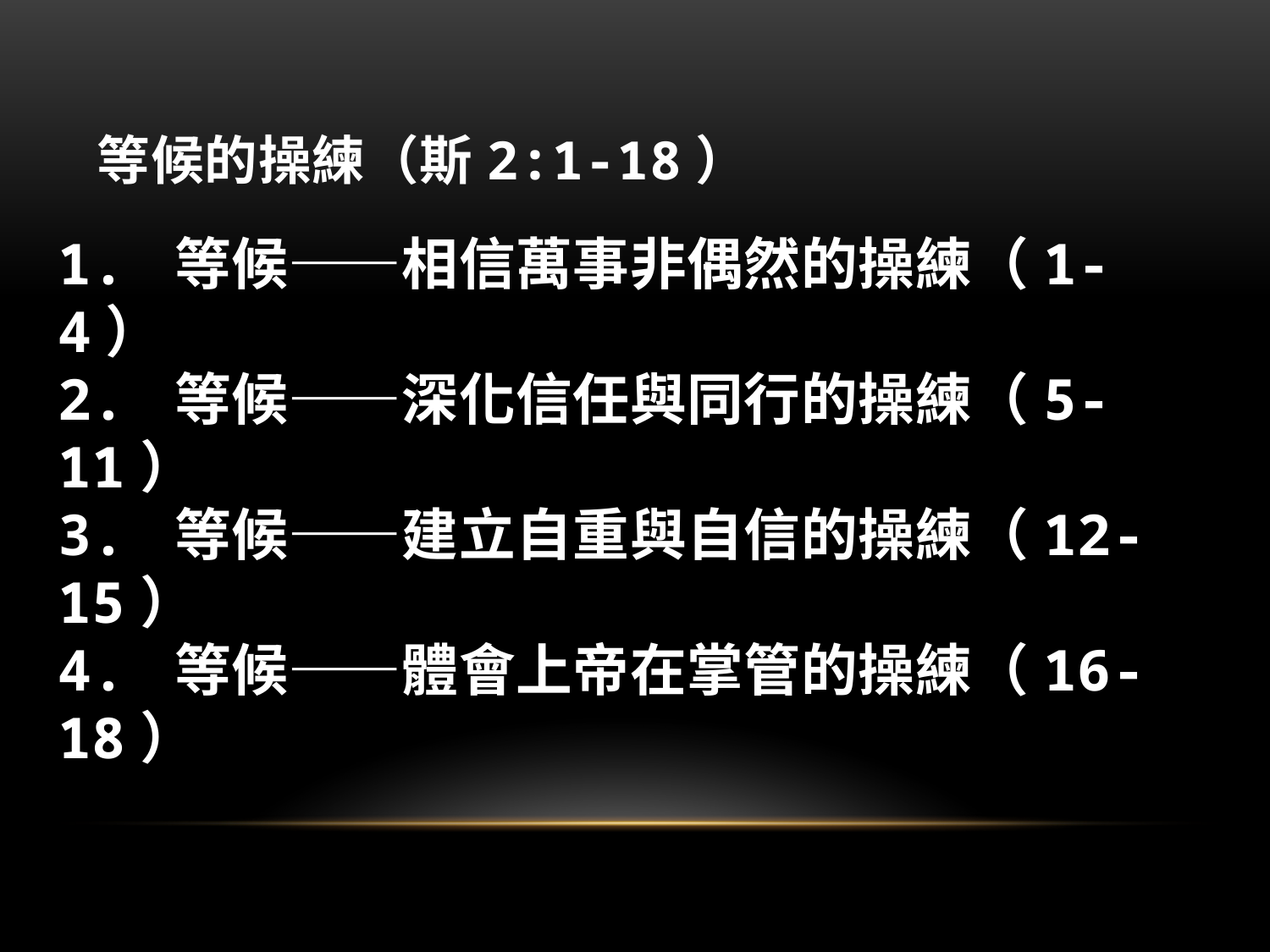

# 等候的操練（斯2:1-18）
1. 等候——相信萬事非偶然的操練（1-4）
2. 等候——深化信任與同行的操練（5-11）
3. 等候——建立自重與自信的操練（12-15）
4. 等候——體會上帝在掌管的操練（16-18）